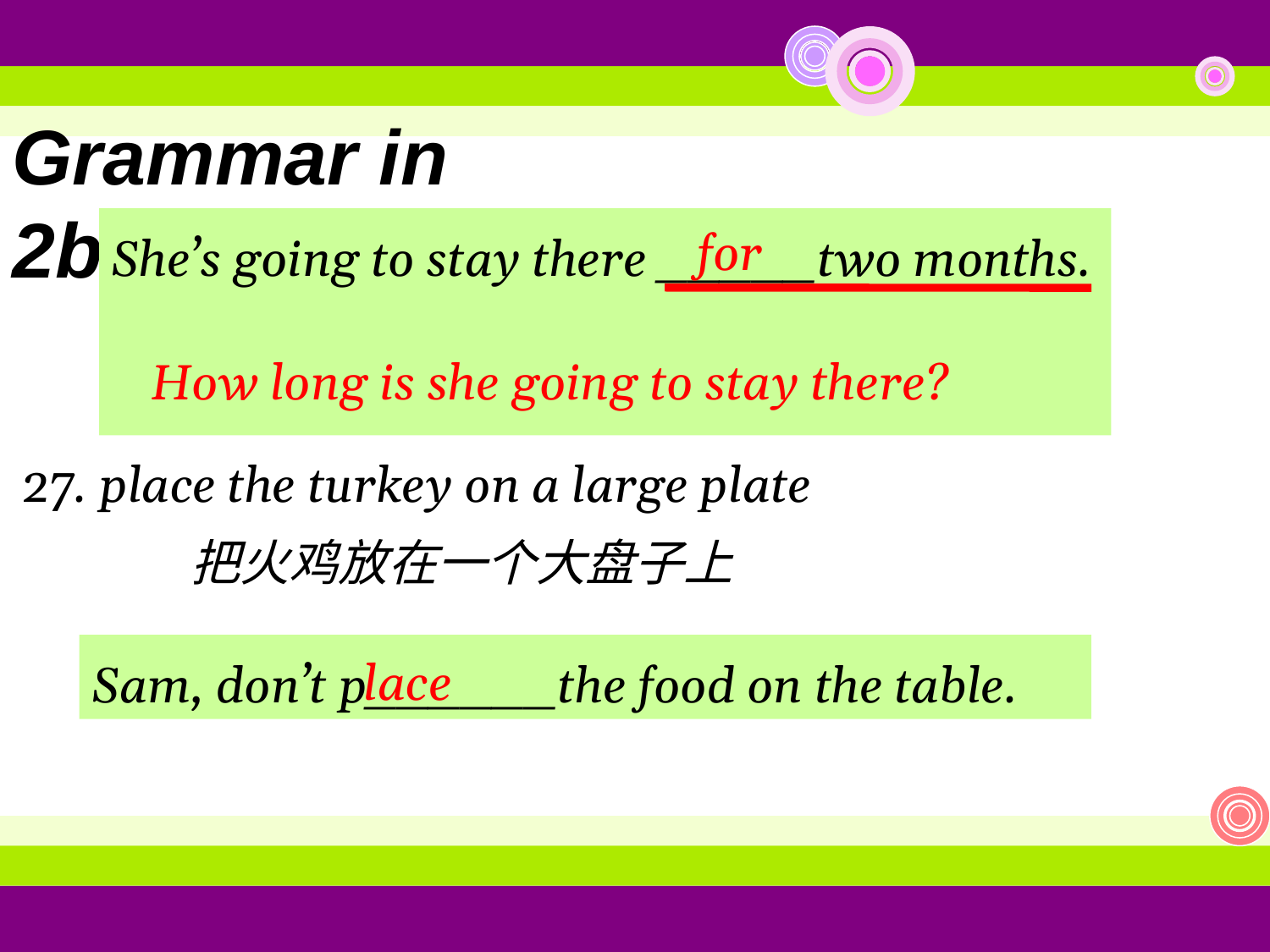

Grammar in 2b:
She’s going to stay there _____two months.

for
How long is she going to stay there?
27. place the turkey on a large plate
把火鸡放在一个大盘子上
Sam, don’t p______the food on the table.
lace